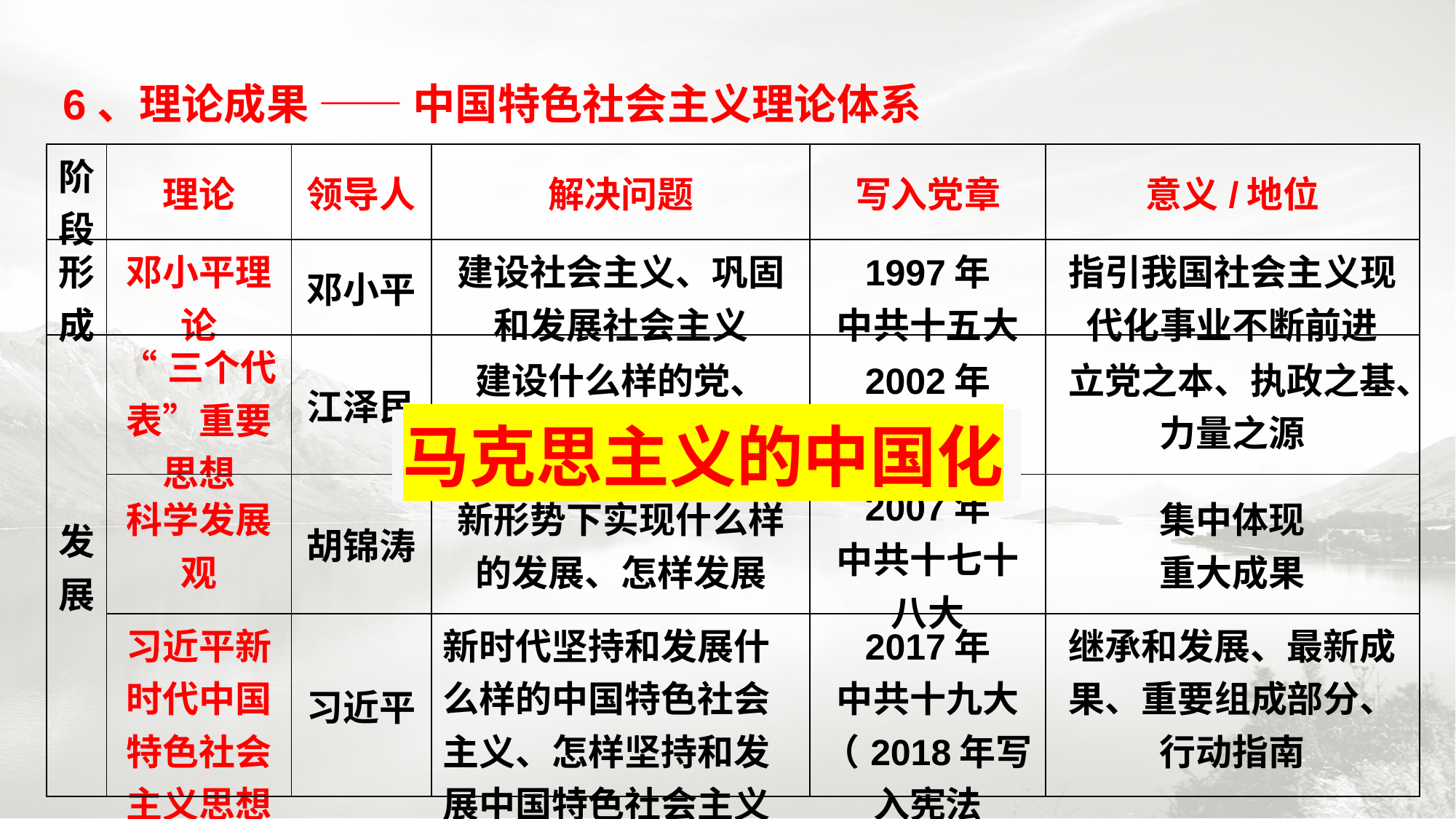

6、理论成果
——中国特色社会主义理论体系
| 阶段 | 理论 | 领导人 | 解决问题 | 写入党章 | 意义/地位 |
| --- | --- | --- | --- | --- | --- |
| 形成 | 邓小平理论 | 邓小平 | 建设社会主义、巩固和发展社会主义 | 1997年 中共十五大 | 指引我国社会主义现代化事业不断前进 |
| 发展 | “三个代表”重要思想 | 江泽民 | 建设什么样的党、 怎样建设党 | 2002年 中共十六大 | 立党之本、执政之基、力量之源 |
|  | 科学发展观 | 胡锦涛 | 新形势下实现什么样的发展、怎样发展 | 2007年 中共十七十八大 | 集中体现 重大成果 |
|  | 习近平新时代中国特色社会主义思想 | 习近平 | 新时代坚持和发展什么样的中国特色社会主义、怎样坚持和发展中国特色社会主义 | 2017年 中共十九大 （2018年写入宪法 | 继承和发展、最新成果、重要组成部分、行动指南 |
马克思主义的中国化